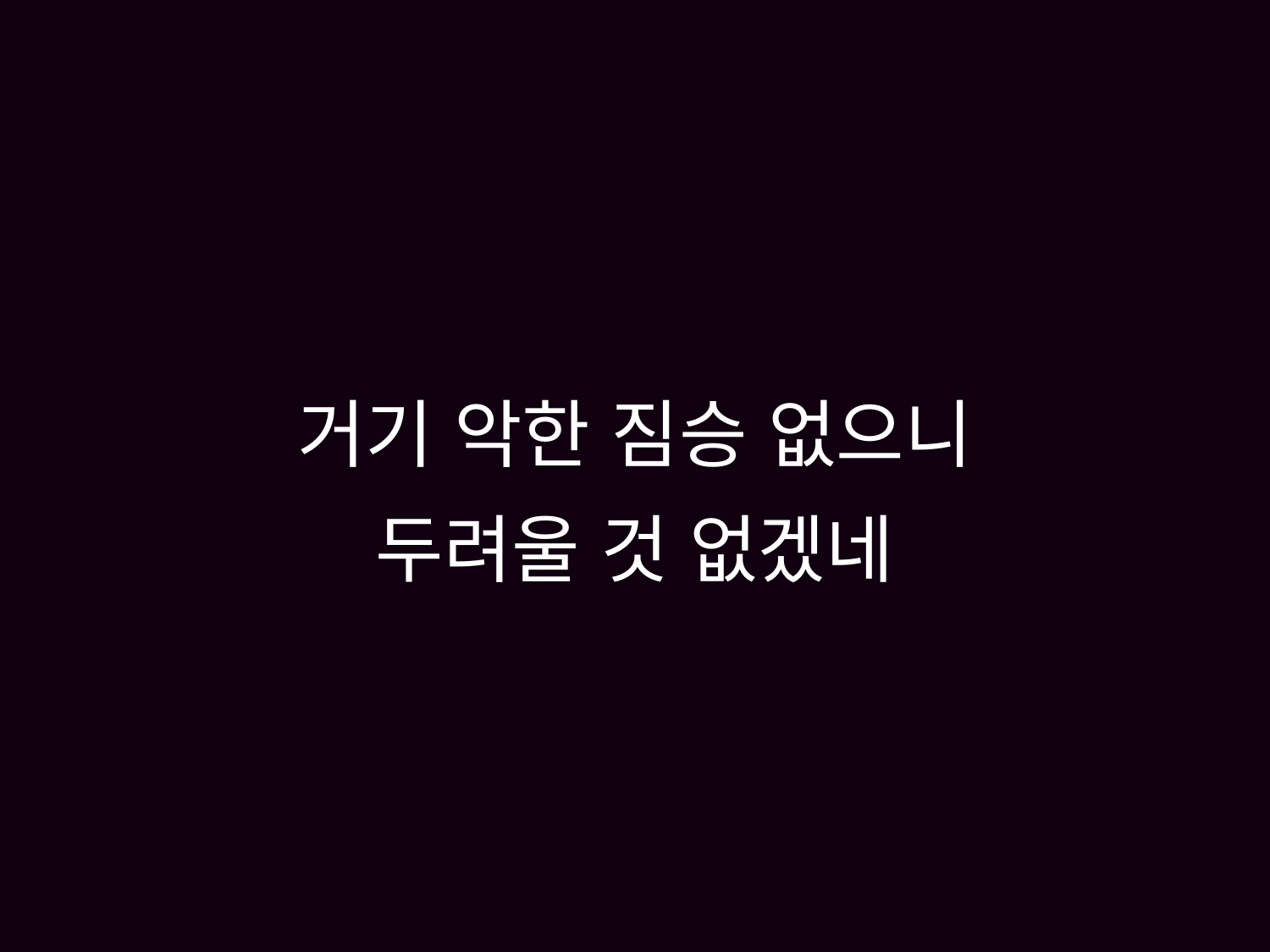

# 거기 악한 짐승 없으니 두려울 것 없겠네